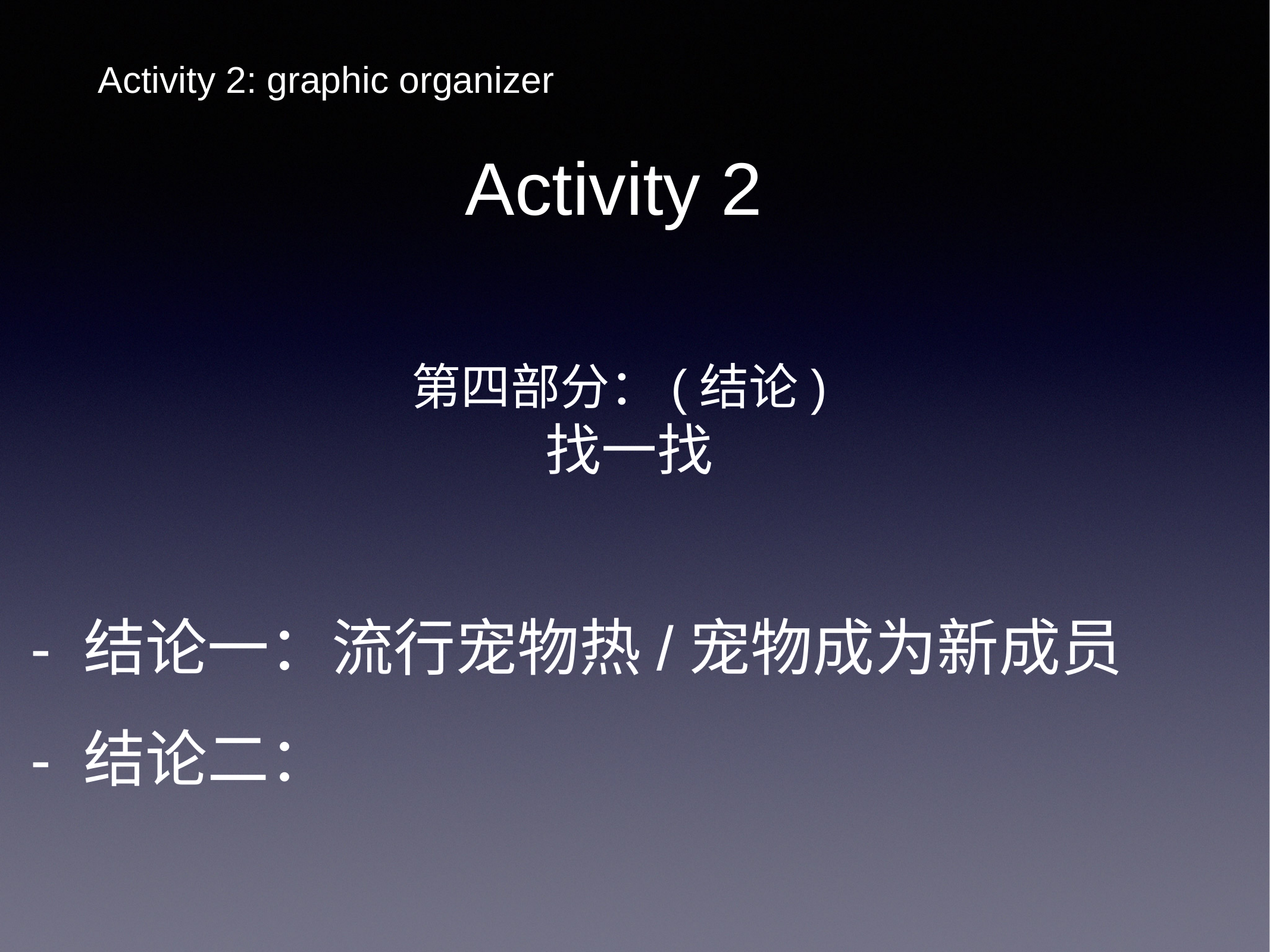

# Activity 2: graphic organizer

Activity 2
第四部分：(结论)
找一找

- 结论一：流行宠物热/宠物成为新成员
- 结论二：